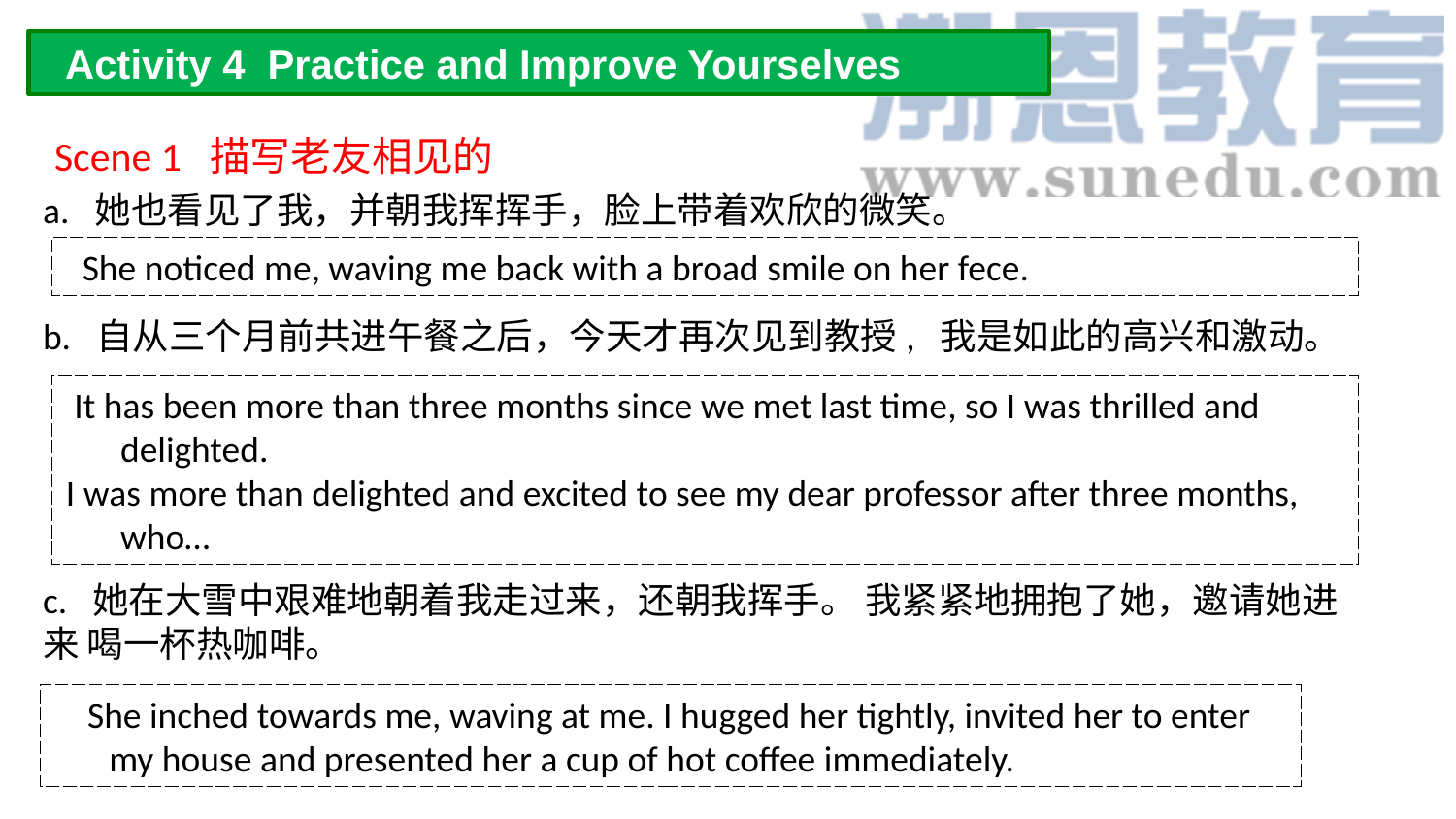

Activity 4  Practice and Improve Yourselves
Scene 1  描写老友相见的
a.  她也看见了我，并朝我挥挥手，脸上带着欢欣的微笑。
  She noticed me, waving me back with a broad smile on her fece.
b.  自从三个月前共进午餐之后，今天才再次见到教授,  我是如此的高兴和激动。
 It has been more than three months since we met last time, so I was thrilled and delighted.
I was more than delighted and excited to see my dear professor after three months,    who…
c.  她在大雪中艰难地朝着我走过来，还朝我挥手。 我紧紧地拥抱了她，邀请她进来 喝一杯热咖啡。
    She inched towards me, waving at me. I hugged her tightly, invited her to enter my house and presented her a cup of hot coffee immediately.